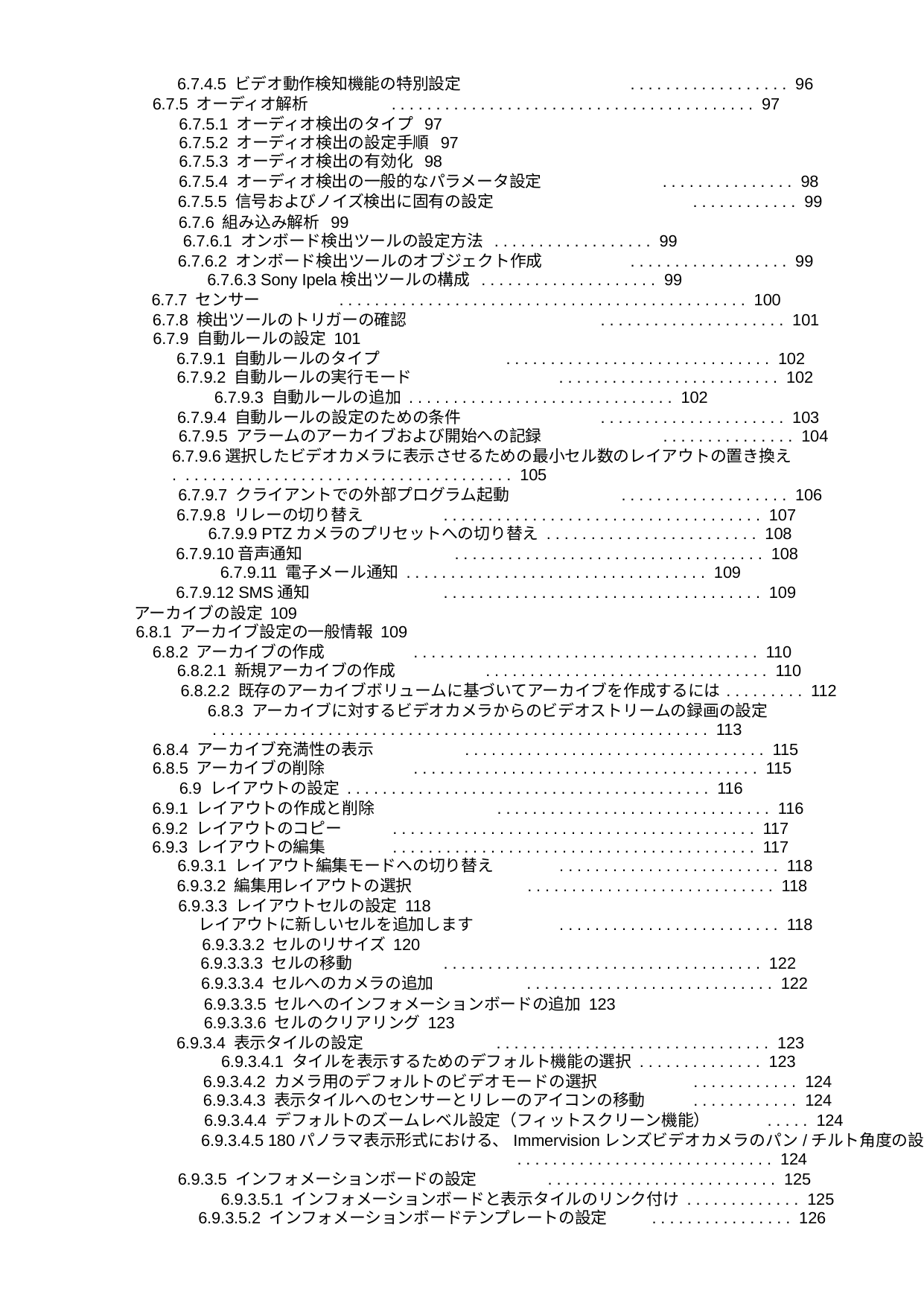

6.7.4.5 ビデオ動作検知機能の特別設定
 . . . . . . . . . . . . . . . . . .  96
 6.7.5 オーディオ解析
 . . . . . . . . . . . . . . . . . . . . . . . . . . . . . . . . . . . . . . . . .  97
 6.7.5.1 オーディオ検出のタイプ  97
 6.7.5.2 オーディオ検出の設定手順  97
 6.7.5.3 オーディオ検出の有効化  98
 6.7.5.4 オーディオ検出の一般的なパラメータ設定
 . . . . . . . . . . . . . . .  98
 6.7.5.5 信号およびノイズ検出に固有の設定
 . . . . . . . . . . . .  99
 6.7.6 組み込み解析  99
  6.7.6.1 オンボード検出ツールの設定方法  . . . . . . . . . . . . . . . . . .  99
 6.7.6.2 オンボード検出ツールのオブジェクト作成
 . . . . . . . . . . . . . . . . . .  99
 6.7.6.3 Sony Ipela検出ツールの構成  . . . . . . . . . . . . . . . . . . . .  99
 6.7.7 センサー
 . . . . . . . . . . . . . . . . . . . . . . . . . . . . . . . . . . . . . . . . . . . . . .  100
 6.7.8 検出ツールのトリガーの確認
 . . . . . . . . . . . . . . . . . . . . .  101
 6.7.9 自動ルールの設定 101
 6.7.9.1 自動ルールのタイプ
 . . . . . . . . . . . . . . . . . . . . . . . . . . . . . .  102
 6.7.9.2 自動ルールの実行モード
 . . . . . . . . . . . . . . . . . . . . . . . . .  102
 6.7.9.3 自動ルールの追加 . . . . . . . . . . . . . . . . . . . . . . . . . . . . . .  102
 6.7.9.4 自動ルールの設定のための条件
 . . . . . . . . . . . . . . . . . . . . .  103
 6.7.9.5 アラームのアーカイブおよび開始への記録
 . . . . . . . . . . . . . . .  104
 6.7.9.6選択したビデオカメラに表示させるための最小セル数のレイアウトの置き換え
 .  . . . . . . . . . . . . . . . . . . . . . . . . . . . . . . . . . . . . .  105
 6.7.9.7 クライアントでの外部プログラム起動
 . . . . . . . . . . . . . . . . . . .  106
 6.7.9.8 リレーの切り替え
 . . . . . . . . . . . . . . . . . . . . . . . . . . . . . . . . . . . .  107
 6.7.9.9 PTZカメラのプリセットへの切り替え . . . . . . . . . . . . . . . . . . . . . . . .  108
 6.7.9.10音声通知
 . . . . . . . . . . . . . . . . . . . . . . . . . . . . . . . . . . .  108
 6.7.9.11 電子メール通知 . . . . . . . . . . . . . . . . . . . . . . . . . . . . . . . . . .  109
 6.7.9.12 SMS通知
 . . . . . . . . . . . . . . . . . . . . . . . . . . . . . . . . . . . .  109
 アーカイブの設定 109
  6.8.1 アーカイブ設定の一般情報 109
 6.8.2 アーカイブの作成
 . . . . . . . . . . . . . . . . . . . . . . . . . . . . . . . . . . . . . . .  110
 6.8.2.1 新規アーカイブの作成
 . . . . . . . . . . . . . . . . . . . . . . . . . . . . . . . .  110
 6.8.2.2 既存のアーカイブボリュームに基づいてアーカイブを作成するには
 . . . . . . . . .  112
 6.8.3 アーカイブに対するビデオカメラからのビデオストリームの録画の設定
  . . . . . . . . . . . . . . . . . . . . . . . . . . . . . . . . . . . . . . . . . . . . . . . . . . . . . . . .  113
 6.8.4 アーカイブ充満性の表示
 . . . . . . . . . . . . . . . . . . . . . . . . . . . . . . . . . .  115
 6.8.5 アーカイブの削除
 . . . . . . . . . . . . . . . . . . . . . . . . . . . . . . . . . . . . . . .  115
 6.9 レイアウトの設定 . . . . . . . . . . . . . . . . . . . . . . . . . . . . . . . . . . . . . . . . .  116
 6.9.1 レイアウトの作成と削除
 . . . . . . . . . . . . . . . . . . . . . . . . . . . . . . .  116
 6.9.2 レイアウトのコピー
 6.9.3 レイアウトの編集
 . . . . . . . . . . . . . . . . . . . . . . . . . . . . . . . . . . . . . . . . .  117
 . . . . . . . . . . . . . . . . . . . . . . . . . . . . . . . . . . . . . . . . .  117
 6.9.3.1 レイアウト編集モードへの切り替え
 . . . . . . . . . . . . . . . . . . . . . . . . .  118
 6.9.3.2 編集用レイアウトの選択
 . . . . . . . . . . . . . . . . . . . . . . . . . . . .  118
 6.9.3.3 レイアウトセルの設定 118
 レイアウトに新しいセルを追加します
 . . . . . . . . . . . . . . . . . . . . . . . . .  118
 6.9.3.3.2 セルのリサイズ 120
 6.9.3.3.3 セルの移動
 . . . . . . . . . . . . . . . . . . . . . . . . . . . . . . . . . . . .  122
 6.9.3.3.4 セルへのカメラの追加
 . . . . . . . . . . . . . . . . . . . . . . . . . . . .  122
 6.9.3.3.5 セルへのインフォメーションボードの追加 123
 6.9.3.3.6 セルのクリアリング 123
 6.9.3.4 表示タイルの設定
 . . . . . . . . . . . . . . . . . . . . . . . . . . . . . . .  123
 6.9.3.4.1 タイルを表示するためのデフォルト機能の選択 . . . . . . . . . . . . . .  123
 6.9.3.4.2 カメラ用のデフォルトのビデオモードの選択
 6.9.3.4.3 表示タイルへのセンサーとリレーのアイコンの移動
 . . . . . . . . . . . .  124
 . . . . . . . . . . . .  124
 6.9.3.4.4 デフォルトのズームレベル設定（フィットスクリーン機能）
 . . . . .  124
6.9.3.4.5 180パノラマ表示形式における、Immervisionレンズビデオカメラのパン/チルト角度の設定

 . . . . . . . . . . . . . . . . . . . . . . . . . . . . .  124
 6.9.3.5 インフォメーションボードの設定
 . . . . . . . . . . . . . . . . . . . . . . . . . .  125
 6.9.3.5.1 インフォメーションボードと表示タイルのリンク付け . . . . . . . . . . . . .  125
6.9.3.5.2 インフォメーションボードテンプレートの設定
 . . . . . . . . . . . . . . . .  126